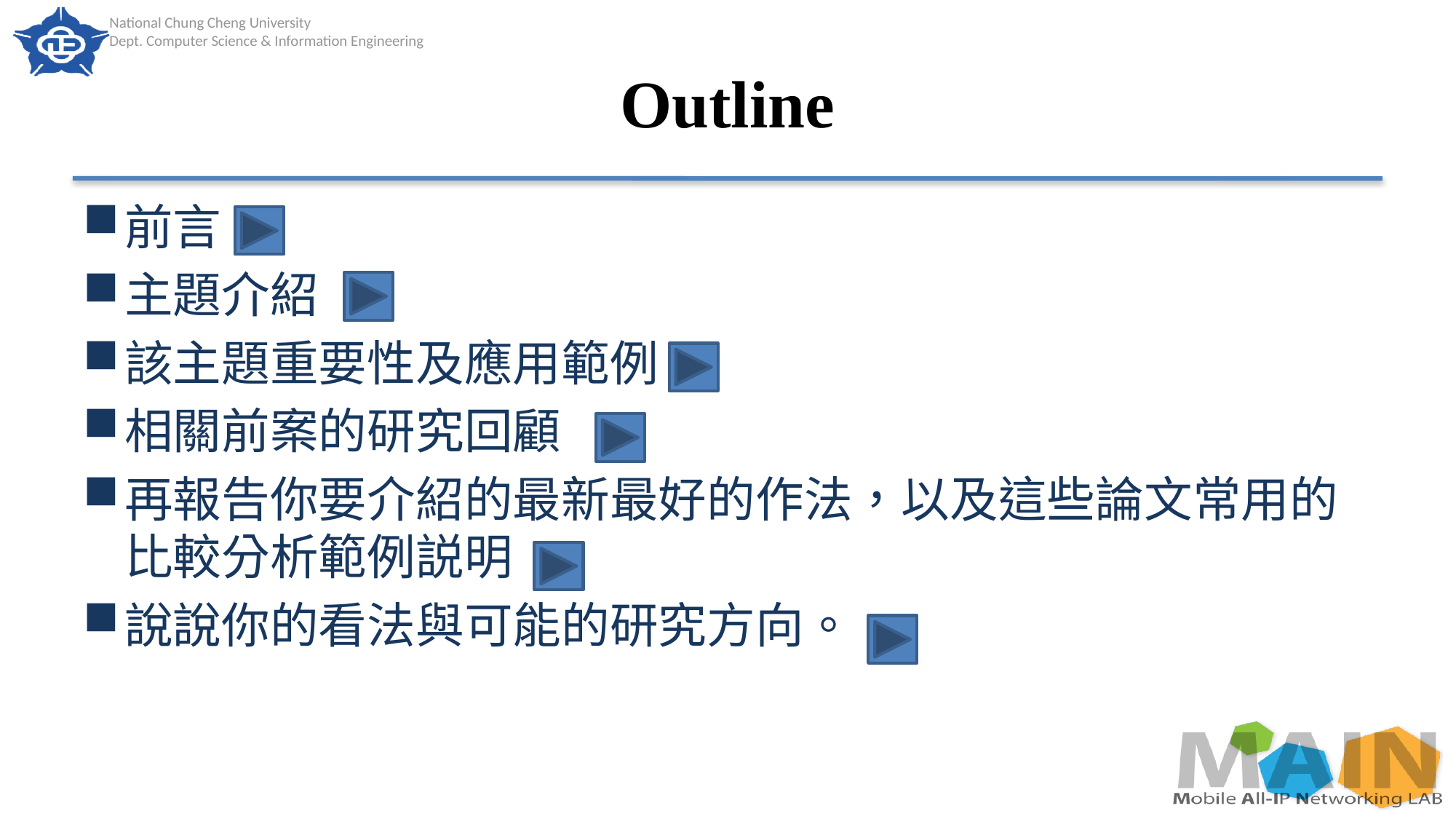

# Outline
前言
主題介紹
該主題重要性及應用範例
相關前案的研究回顧
再報告你要介紹的最新最好的作法，以及這些論文常用的比較分析範例説明
說說你的看法與可能的研究方向。